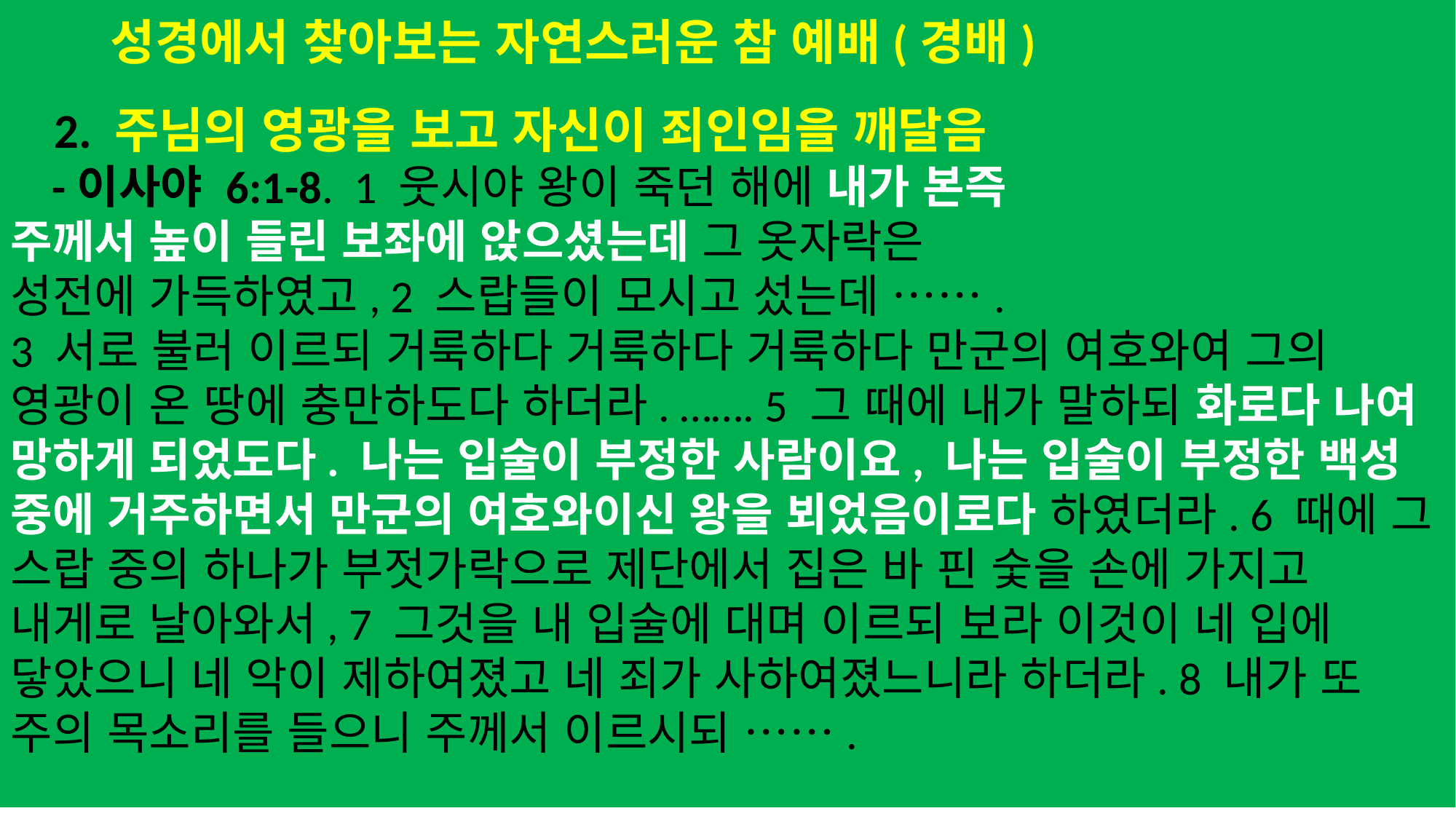

성경에서 찾아보는 자연스러운 참 예배(경배)

    2. 주님의 영광을 보고 자신이 죄인임을 깨달음
    -이사야 6:1-8.  1 웃시야 왕이 죽던 해에 내가 본즉
주께서 높이 들린 보좌에 앉으셨는데 그 옷자락은
성전에 가득하였고, 2 스랍들이 모시고 섰는데 …….
3 서로 불러 이르되 거룩하다 거룩하다 거룩하다 만군의 여호와여 그의 영광이 온 땅에 충만하도다 하더라. ……. 5 그 때에 내가 말하되 화로다 나여 망하게 되었도다. 나는 입술이 부정한 사람이요, 나는 입술이 부정한 백성 중에 거주하면서 만군의 여호와이신 왕을 뵈었음이로다 하였더라. 6 때에 그 스랍 중의 하나가 부젓가락으로 제단에서 집은 바 핀 숯을 손에 가지고 내게로 날아와서, 7 그것을 내 입술에 대며 이르되 보라 이것이 네 입에 닿았으니 네 악이 제하여졌고 네 죄가 사하여졌느니라 하더라. 8 내가 또 주의 목소리를 들으니 주께서 이르시되 …….